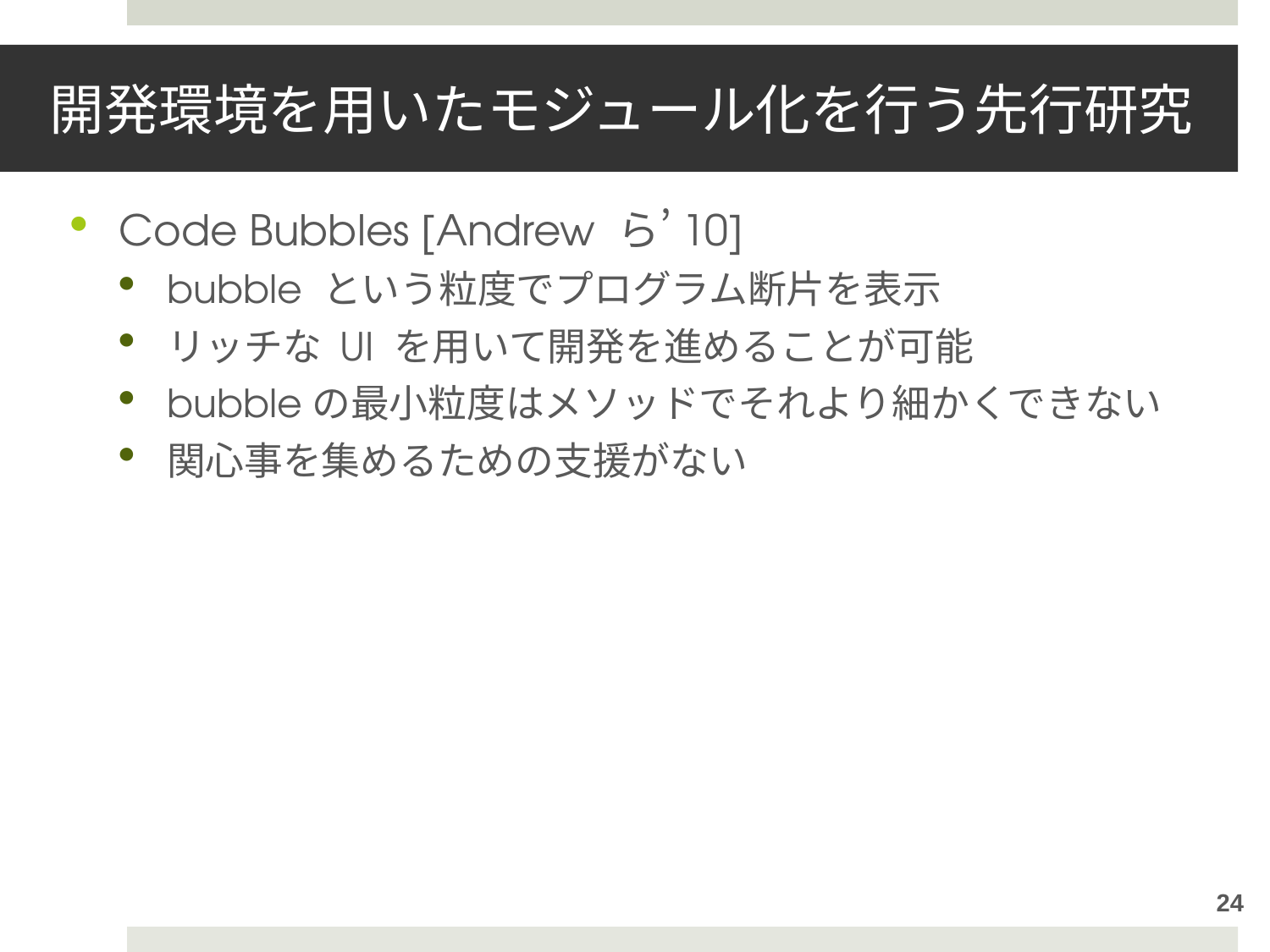

# 開発環境を用いたモジュール化を行う先行研究
Code Bubbles [Andrew ら’10]
bubble という粒度でプログラム断片を表示
リッチな UI を用いて開発を進めることが可能
bubbleの最小粒度はメソッドでそれより細かくできない
関心事を集めるための支援がない
24